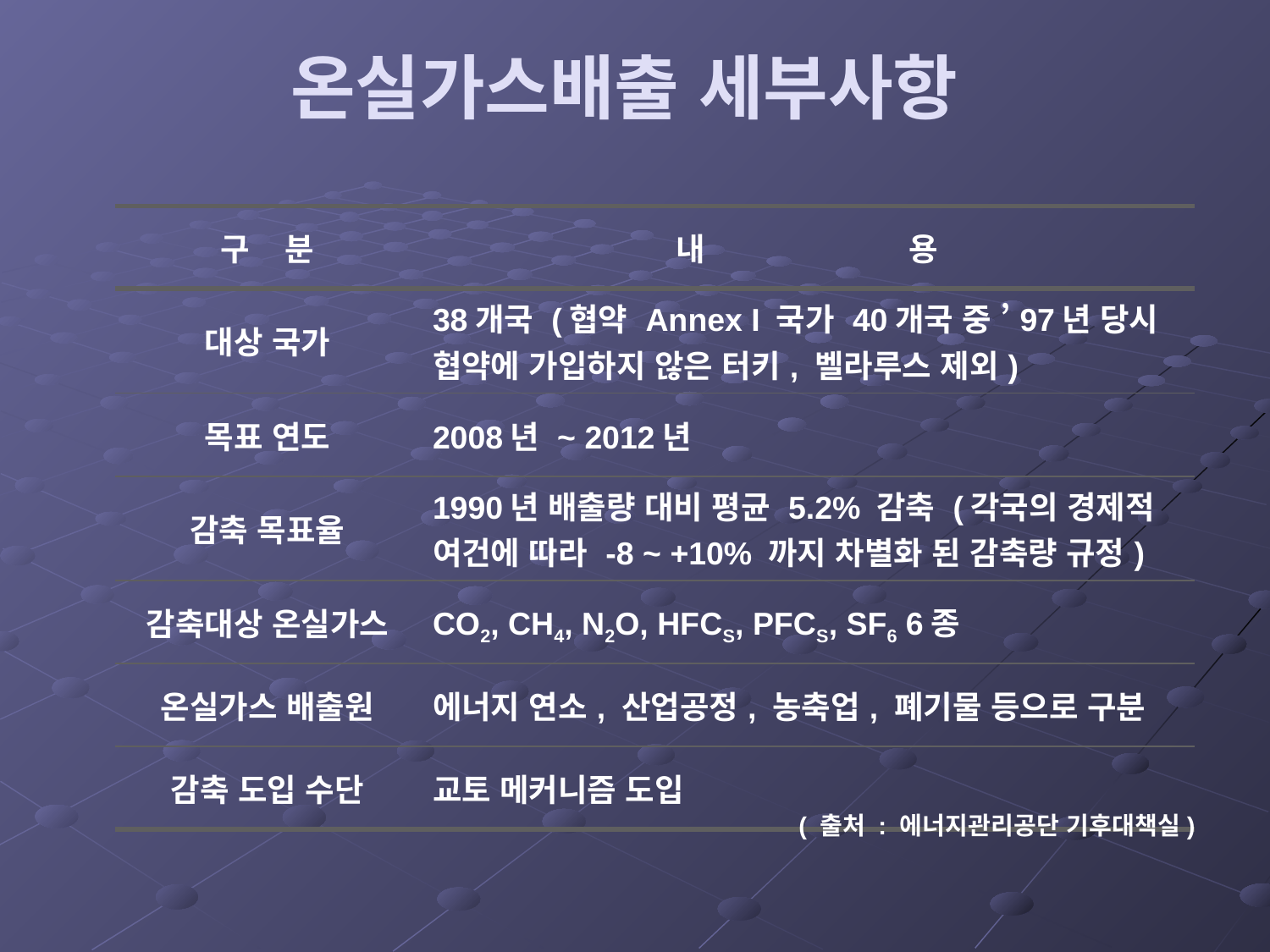

온실가스배출 세부사항
| 구 분 | 내 용 |
| --- | --- |
| 대상 국가 | 38개국 (협약 Annex I 국가 40개국 중 ’97년 당시 협약에 가입하지 않은 터키, 벨라루스 제외) |
| 목표 연도 | 2008년 ~ 2012년 |
| 감축 목표율 | 1990년 배출량 대비 평균 5.2% 감축 (각국의 경제적 여건에 따라 -8 ~ +10% 까지 차별화 된 감축량 규정) |
| 감축대상 온실가스 | CO2, CH4, N2O, HFCS, PFCS, SF6 6종 |
| 온실가스 배출원 | 에너지 연소, 산업공정, 농축업, 폐기물 등으로 구분 |
| 감축 도입 수단 | 교토 메커니즘 도입 |
( 출처 : 에너지관리공단 기후대책실)